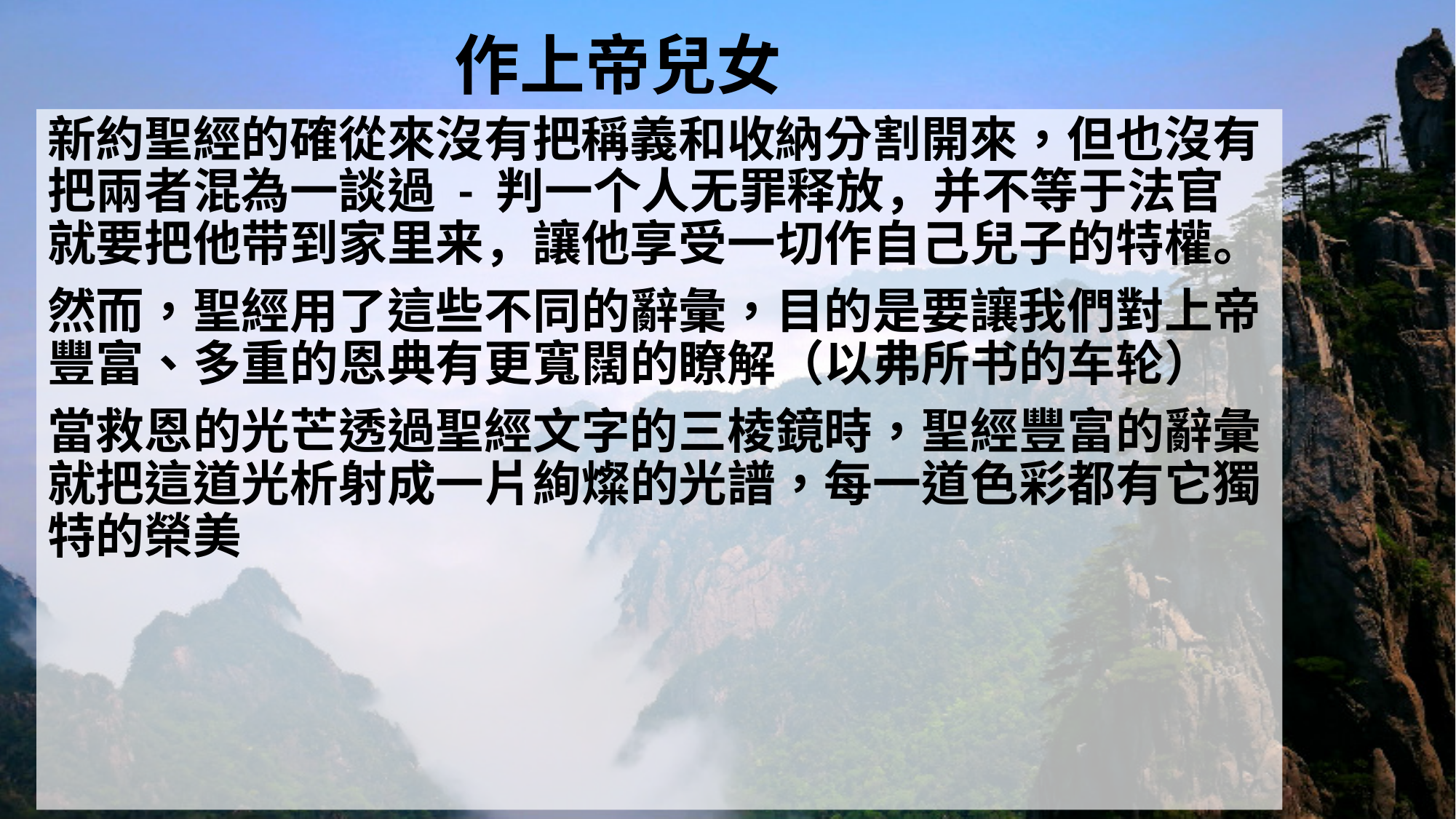

# 作上帝兒女
新約聖經的確從來沒有把稱義和收納分割開來，但也沒有把兩者混為一談過 - 判一个人无罪释放，并不等于法官就要把他带到家里来，讓他享受一切作自己兒子的特權。
然而，聖經用了這些不同的辭彙，目的是要讓我們對上帝豐富、多重的恩典有更寬闊的瞭解（以弗所书的车轮）
當救恩的光芒透過聖經文字的三棱鏡時，聖經豐富的辭彙就把這道光析射成一片絢燦的光譜，每一道色彩都有它獨特的榮美